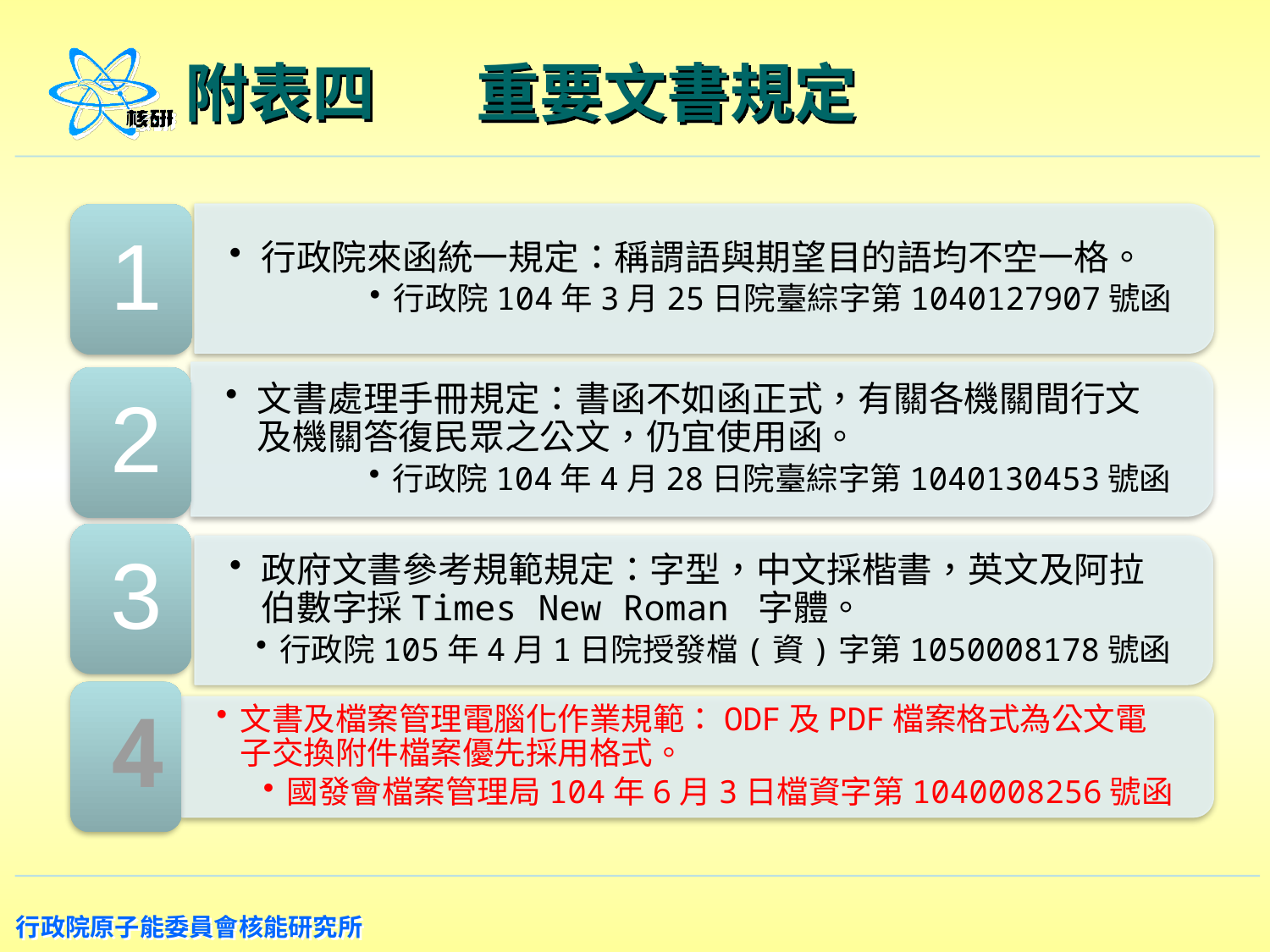

# 附表四       重要文書規定
行政院來函統一規定：稱謂語與期望目的語均不空一格。
行政院104年3月25日院臺綜字第1040127907號函
1
文書處理手冊規定：書函不如函正式，有關各機關間行文及機關答復民眾之公文，仍宜使用函。
行政院104年4月28日院臺綜字第1040130453號函
2
政府文書參考規範規定：字型，中文採楷書，英文及阿拉伯數字採Times New Roman 字體。
行政院105年4月1日院授發檔(資)字第1050008178號函
3
文書及檔案管理電腦化作業規範：ODF及PDF檔案格式為公文電子交換附件檔案優先採用格式。
國發會檔案管理局104年6月3日檔資字第1040008256號函
4